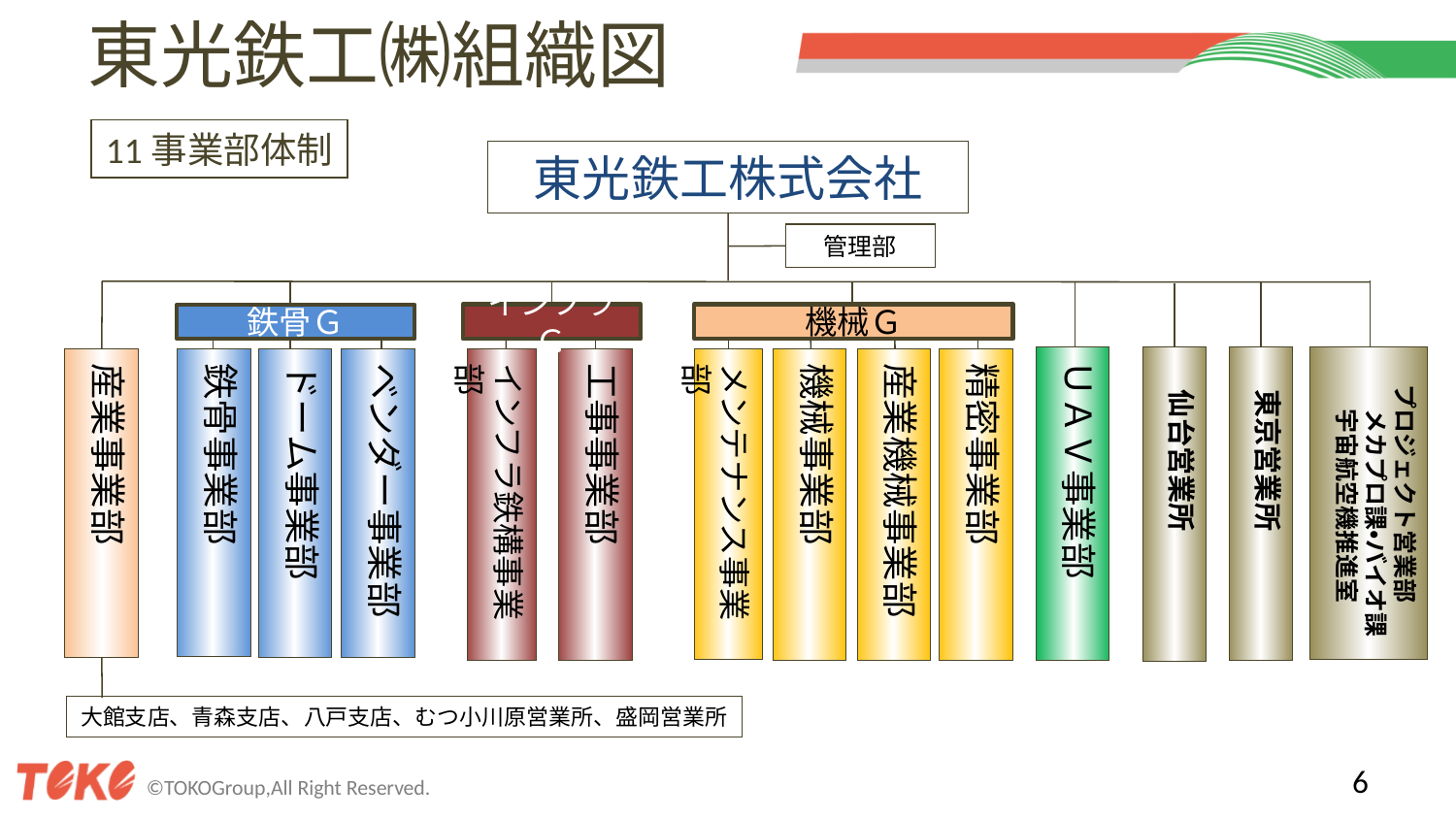

# 東光鉄工㈱組織図
11事業部体制
東光鉄工株式会社
管理部
インフラＧ
機械Ｇ
鉄骨Ｇ
ＵＡＶ事業部
　東京営業所
　プロジェクト営業部
　　メカプロ課・バイオ課
　　宇宙航空機推進室
　仙台営業所
産業事業部
鉄骨事業部
ドーム事業部
ベンダー事業部
インフラ鉄構事業部
工事事業部
メンテナンス事業部
機械事業部
産業機械事業部
精密事業部
大館支店、青森支店、八戸支店、むつ小川原営業所、盛岡営業所
6
©TOKOGroup,All Right Reserved.